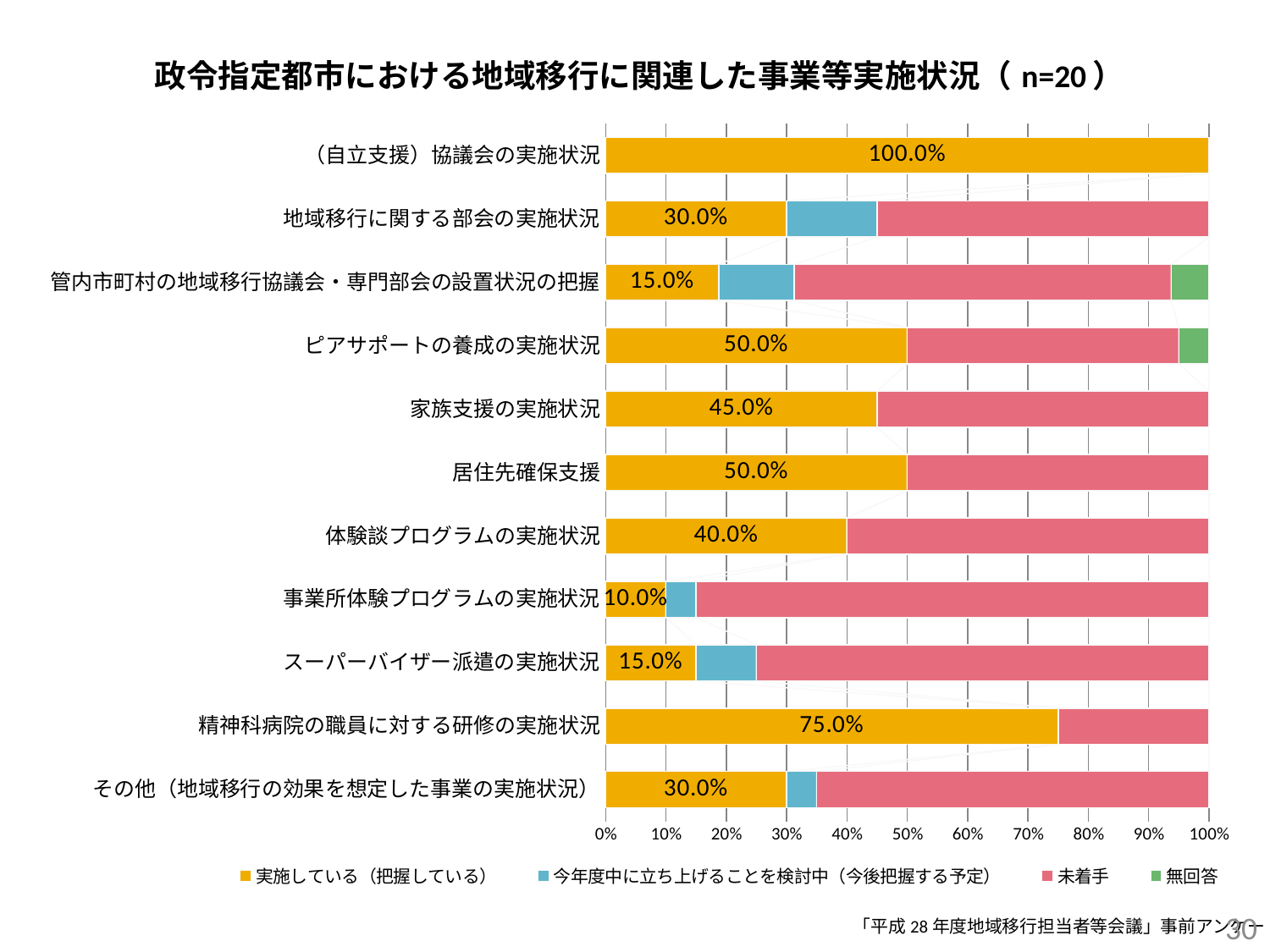

### Chart: 政令指定都市における地域移行に関連した事業等実施状況（n=20）

| Category | 実施している（把握している） | 今年度中に立ち上げることを検討中（今後把握する予定） | 未着手 | 無回答 |
|---|---|---|---|---|
| （自立支援）協議会の実施状況 | 1.0 | 0.0 | 0.0 | 0.0 |
| 地域移行に関する部会の実施状況 | 0.3000000000000002 | 0.1500000000000001 | 0.55 | 0.0 |
| 管内市町村の地域移行協議会・専門部会の設置状況の把握 | 0.1500000000000001 | 0.1 | 0.5 | 0.05 |
| ピアサポートの養成の実施状況 | 0.5 | 0.0 | 0.45 | 0.05 |
| 家族支援の実施状況 | 0.45 | 0.0 | 0.55 | 0.0 |
| 居住先確保支援 | 0.5 | 0.0 | 0.5 | 0.0 |
| 体験談プログラムの実施状況 | 0.4 | 0.0 | 0.6000000000000004 | 0.0 |
| 事業所体験プログラムの実施状況 | 0.1 | 0.05 | 0.8500000000000004 | 0.0 |
| スーパーバイザー派遣の実施状況 | 0.1500000000000001 | 0.1 | 0.7500000000000004 | 0.0 |
| 精神科病院の職員に対する研修の実施状況 | 0.7500000000000004 | 0.0 | 0.25 | 0.0 |
| その他（地域移行の効果を想定した事業の実施状況） | 0.3000000000000002 | 0.05 | 0.6500000000000006 | 0.0 |
30
「平成28年度地域移行担当者等会議」事前アンケート